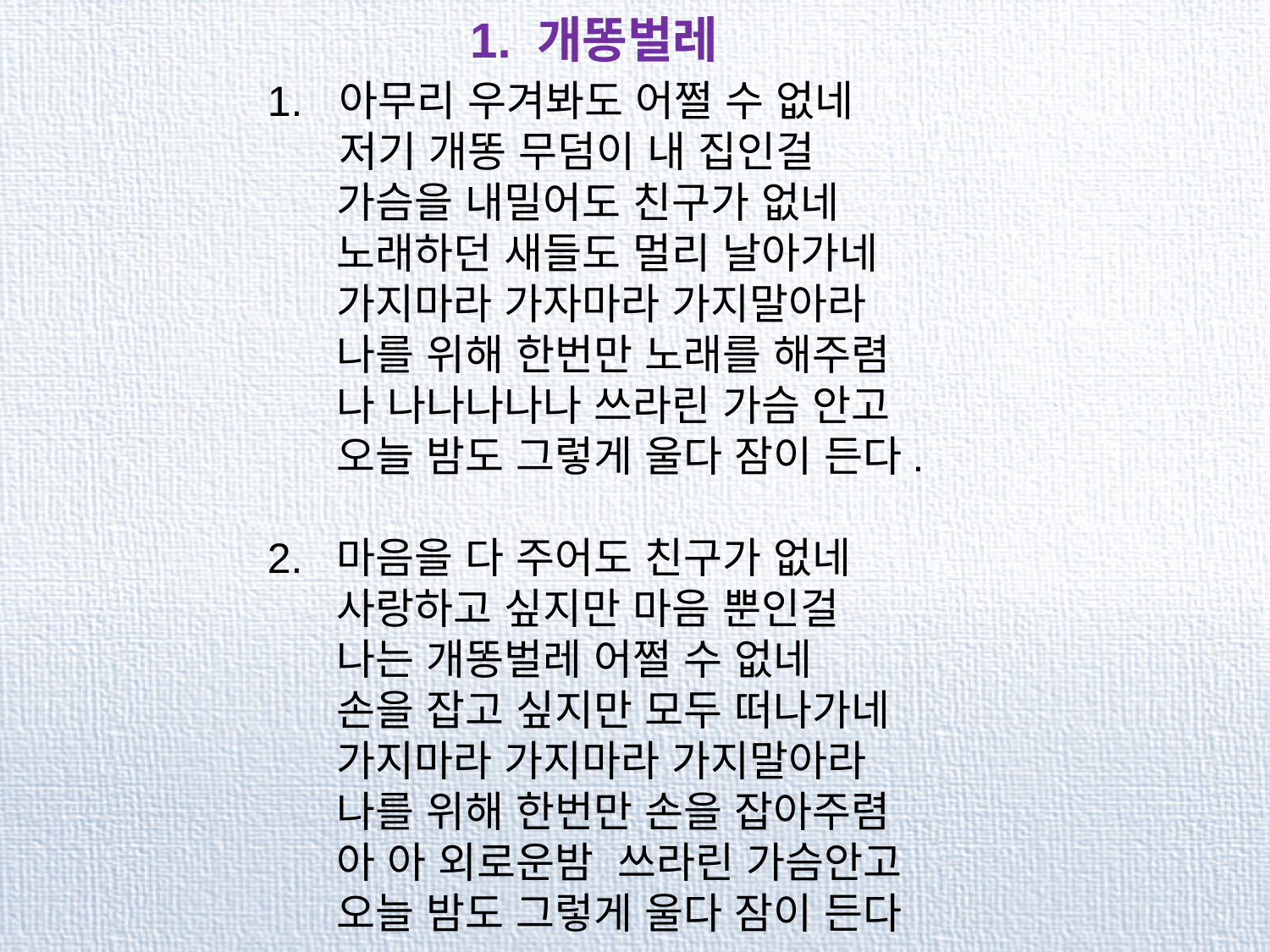

1. 개똥벌레
아무리 우겨봐도 어쩔 수 없네
저기 개똥 무덤이 내 집인걸
     가슴을 내밀어도 친구가 없네
     노래하던 새들도 멀리 날아가네
     가지마라 가자마라 가지말아라
     나를 위해 한번만 노래를 해주렴
     나 나나나나나 쓰라린 가슴 안고
     오늘 밤도 그렇게 울다 잠이 든다.
2.  마음을 다 주어도 친구가 없네
     사랑하고 싶지만 마음 뿐인걸
     나는 개똥벌레 어쩔 수 없네
     손을 잡고 싶지만 모두 떠나가네
     가지마라 가지마라 가지말아라
     나를 위해 한번만 손을 잡아주렴
     아 아 외로운밤  쓰라린 가슴안고
     오늘 밤도 그렇게 울다 잠이 든다